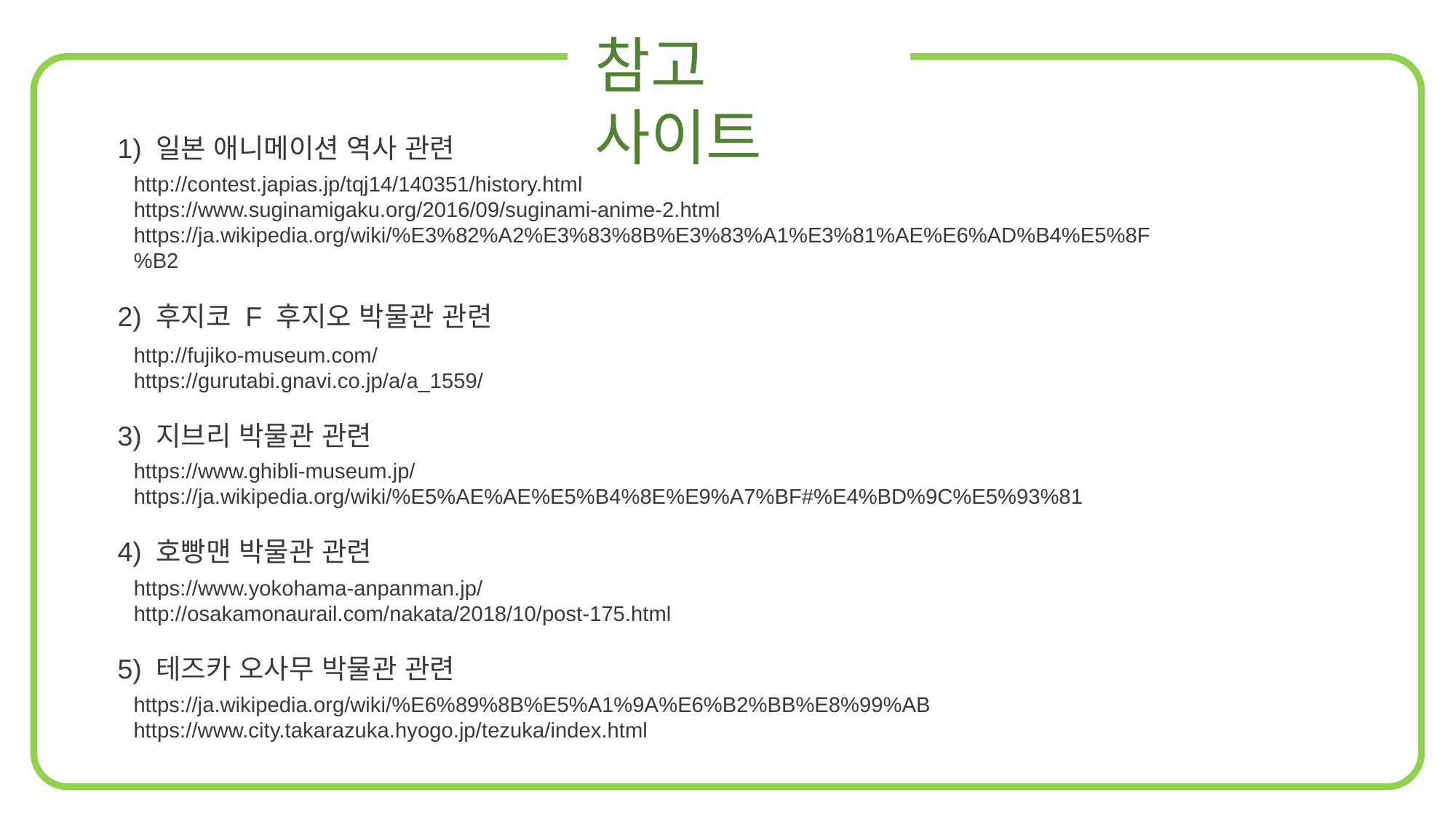

참고 사이트

1) 일본 애니메이션 역사 관련
http://contest.japias.jp/tqj14/140351/history.html
https://www.suginamigaku.org/2016/09/suginami-anime-2.html
https://ja.wikipedia.org/wiki/%E3%82%A2%E3%83%8B%E3%83%A1%E3%81%AE%E6%AD%B4%E5%8F%B2
2) 후지코 F 후지오 박물관 관련
http://fujiko-museum.com/
https://gurutabi.gnavi.co.jp/a/a_1559/
3) 지브리 박물관 관련
https://www.ghibli-museum.jp/
https://ja.wikipedia.org/wiki/%E5%AE%AE%E5%B4%8E%E9%A7%BF#%E4%BD%9C%E5%93%81
4) 호빵맨 박물관 관련
https://www.yokohama-anpanman.jp/
http://osakamonaurail.com/nakata/2018/10/post-175.html
5) 테즈카 오사무 박물관 관련
https://ja.wikipedia.org/wiki/%E6%89%8B%E5%A1%9A%E6%B2%BB%E8%99%AB
https://www.city.takarazuka.hyogo.jp/tezuka/index.html